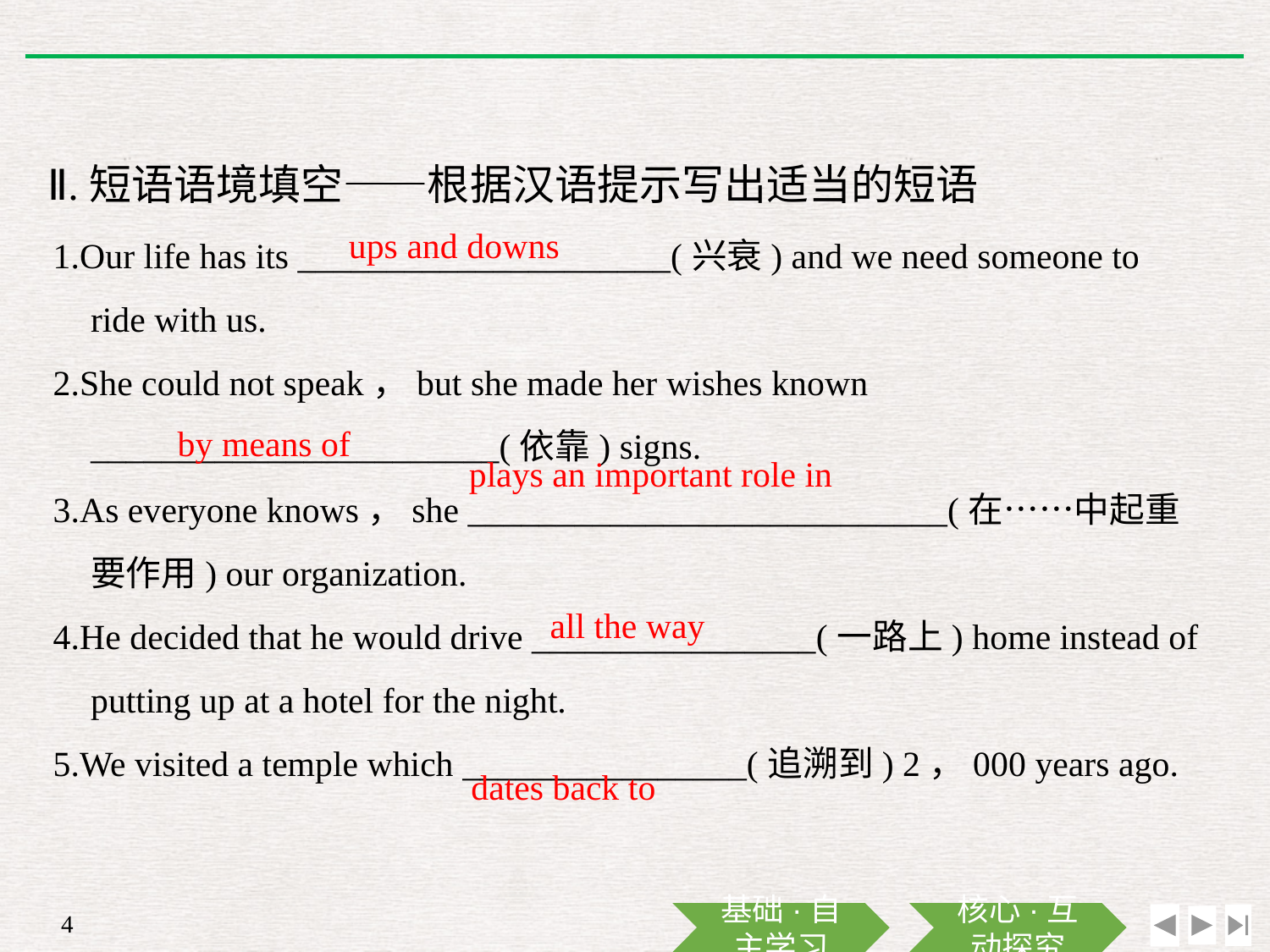

Ⅱ.短语语境填空——根据汉语提示写出适当的短语
ups and downs
1.Our life has its _____________________(兴衰) and we need someone to ride with us.
2.She could not speak，but she made her wishes known _______________________(依靠) signs.
3.As everyone knows，she ___________________________(在……中起重要作用) our organization.
4.He decided that he would drive ________________(一路上) home instead of putting up at a hotel for the night.
5.We visited a temple which ________________(追溯到) 2，000 years ago.
by means of
plays an important role in
all the way
dates back to